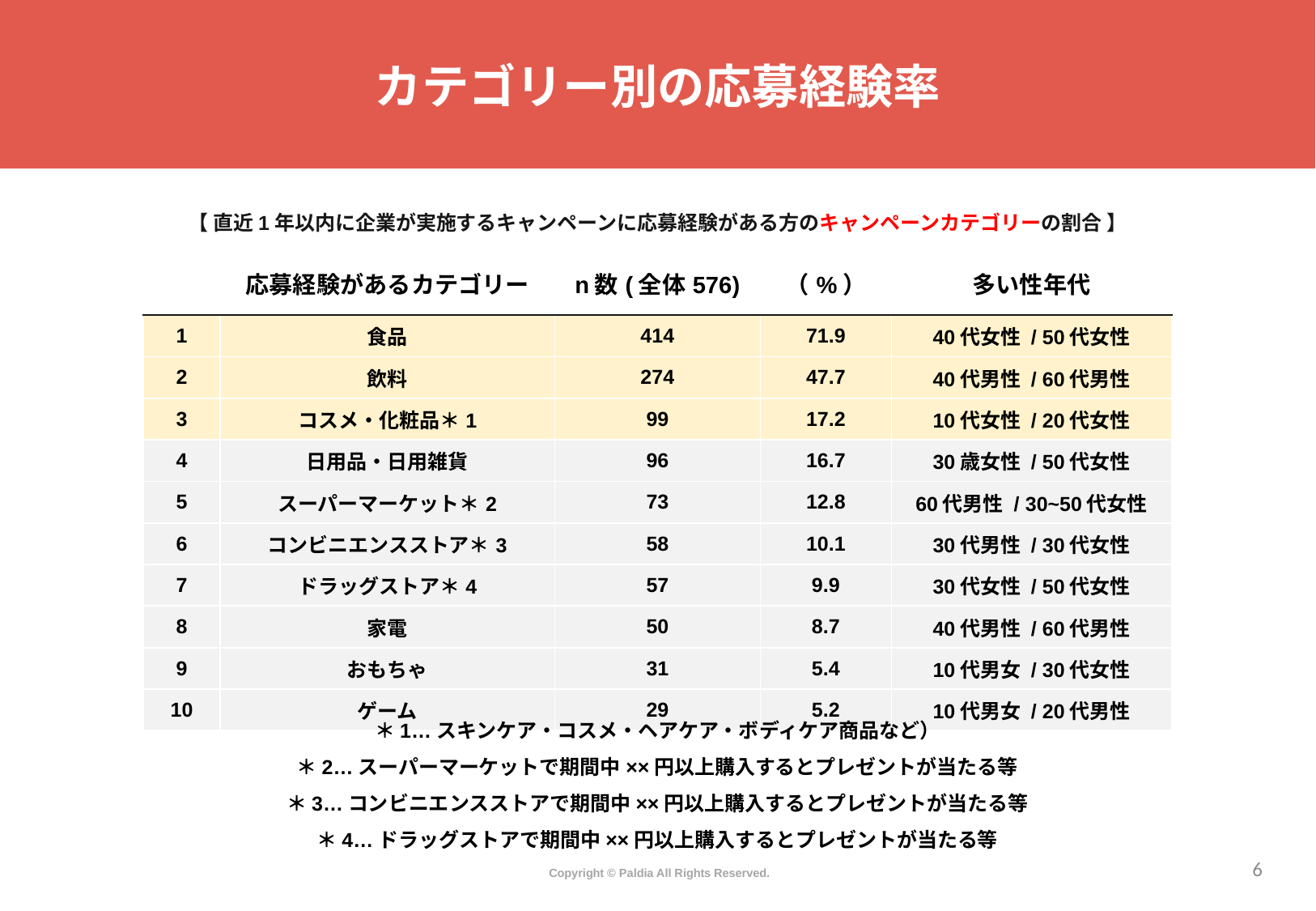

# カテゴリー別の応募経験率
【 直近1年以内に企業が実施するキャンペーンに応募経験がある方のキャンペーンカテゴリーの割合 】
|  | 応募経験があるカテゴリー | n数(全体576) | （%） | 多い性年代 |
| --- | --- | --- | --- | --- |
| 1 | 食品 | 414 | 71.9 | 40代女性 / 50代女性 |
| 2 | 飲料 | 274 | 47.7 | 40代男性 / 60代男性 |
| 3 | コスメ・化粧品＊1 | 99 | 17.2 | 10代女性 / 20代女性 |
| 4 | 日用品・日用雑貨 | 96 | 16.7 | 30歳女性 / 50代女性 |
| 5 | スーパーマーケット＊2 | 73 | 12.8 | 60代男性 / 30~50代女性 |
| 6 | コンビニエンスストア＊3 | 58 | 10.1 | 30代男性 / 30代女性 |
| 7 | ドラッグストア＊4 | 57 | 9.9 | 30代女性 / 50代女性 |
| 8 | 家電 | 50 | 8.7 | 40代男性 / 60代男性 |
| 9 | おもちゃ | 31 | 5.4 | 10代男女 / 30代女性 |
| 10 | ゲーム | 29 | 5.2 | 10代男女 / 20代男性 |
＊1…スキンケア・コスメ・ヘアケア・ボディケア商品など）
＊2…スーパーマーケットで期間中××円以上購入するとプレゼントが当たる等
＊3…コンビニエンスストアで期間中××円以上購入するとプレゼントが当たる等
＊4…ドラッグストアで期間中××円以上購入するとプレゼントが当たる等

6
Copyright © Paldia All Rights Reserved.